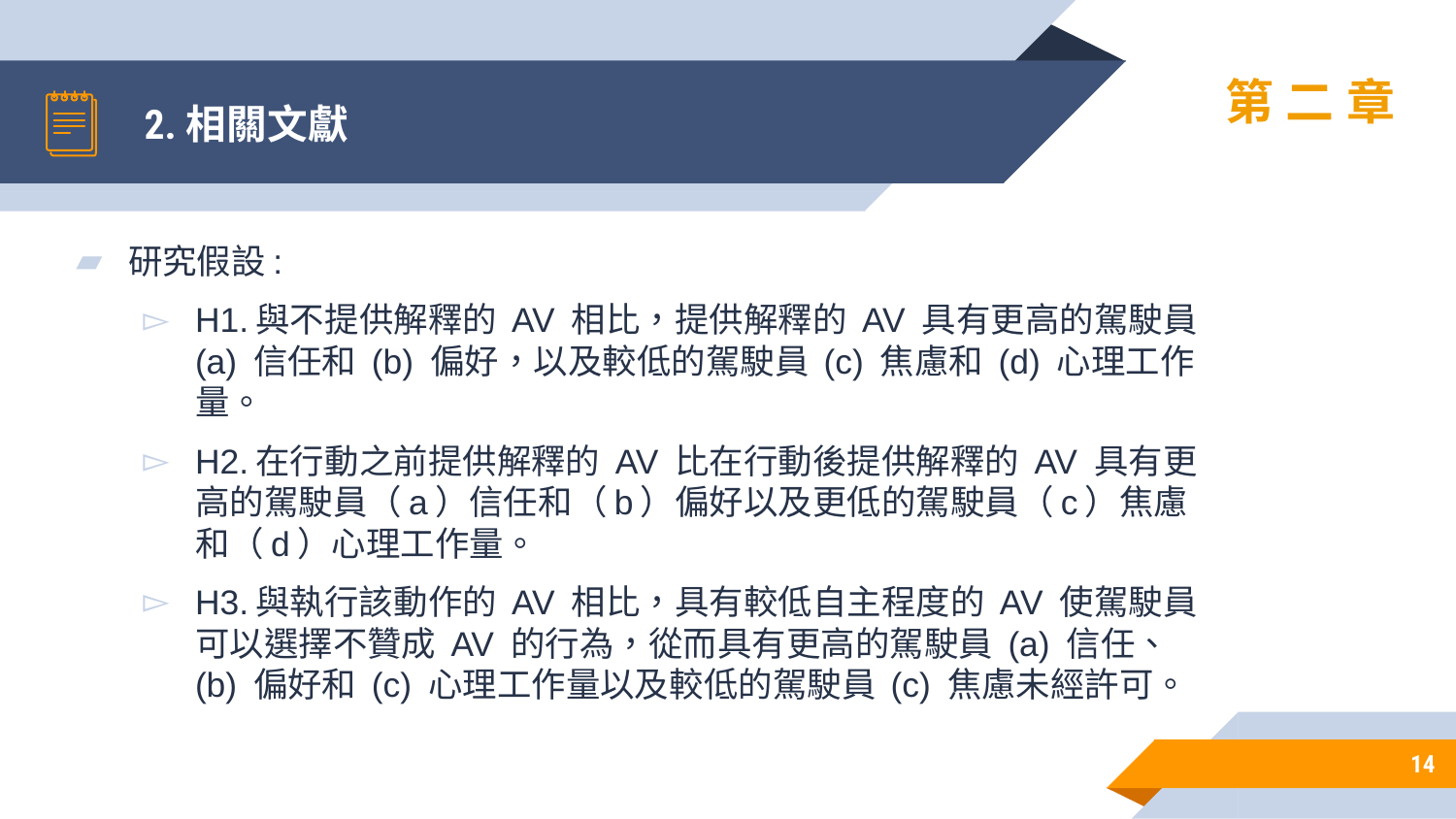

# 2.相關文獻
第二章

研究假設:
H1.與不提供解釋的 AV 相比，提供解釋的 AV 具有更高的駕駛員 (a) 信任和 (b) 偏好，以及較低的駕駛員 (c) 焦慮和 (d) 心理工作量。
H2.在行動之前提供解釋的 AV 比在行動後提供解釋的 AV 具有更高的駕駛員（a）信任和（b）偏好以及更低的駕駛員（c）焦慮和（d）心理工作量。
H3.與執行該動作的 AV 相比，具有較低自主程度的 AV 使駕駛員可以選擇不贊成 AV 的行為，從而具有更高的駕駛員 (a) 信任、(b) 偏好和 (c) 心理工作量以及較低的駕駛員 (c) 焦慮未經許可。

14